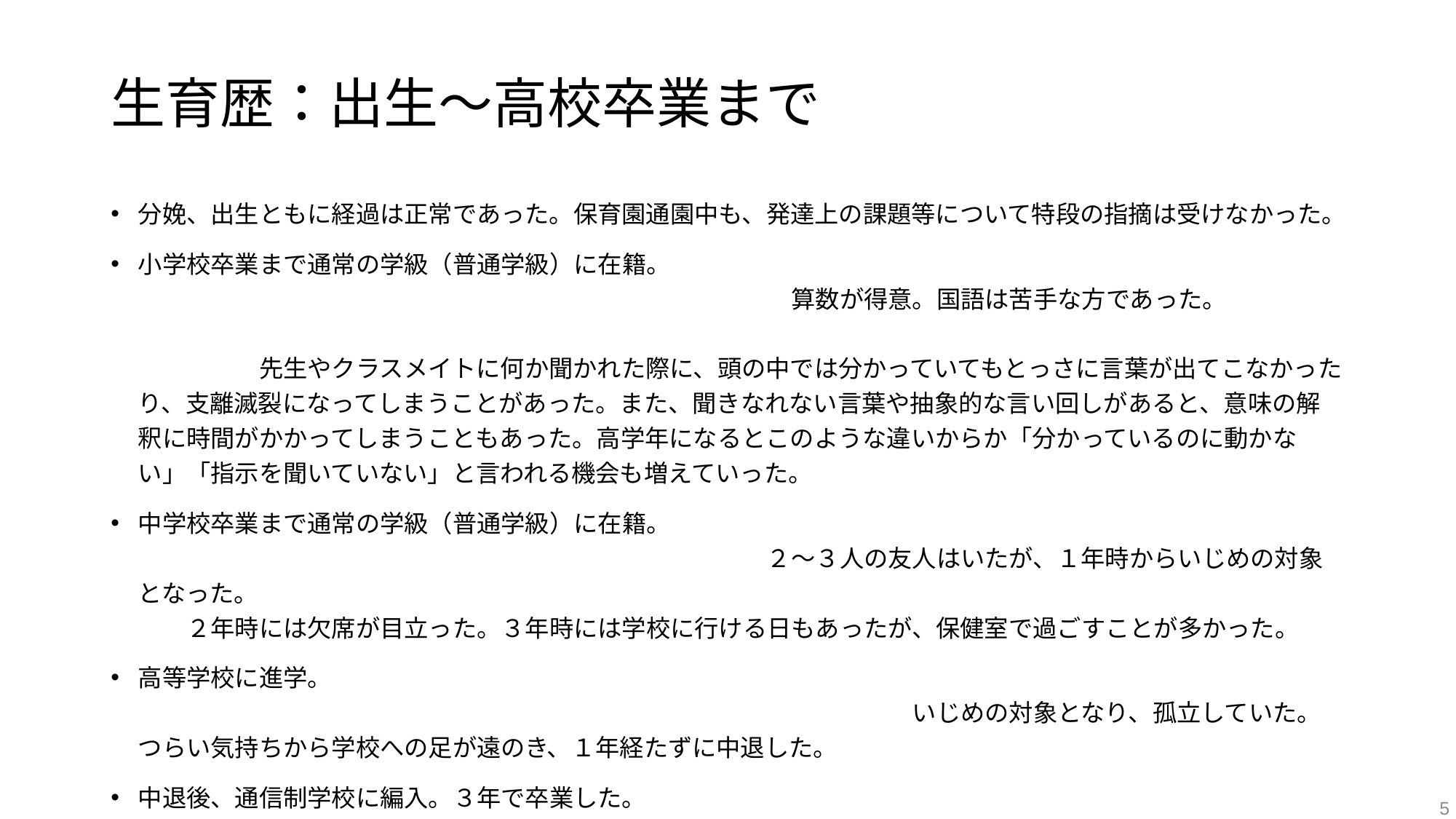

# 生育歴：出生～高校卒業まで
分娩、出生ともに経過は正常であった。保育園通園中も、発達上の課題等について特段の指摘は受けなかった。
小学校卒業まで通常の学級（普通学級）に在籍。　　　　　　　　　　　　　　　　　　　　　　　　　　　　　　　　　　　　　　　　　　　　　　　　　　　　　　算数が得意。国語は苦手な方であった。　　　　　　　　　　　　　　　　　　　　　　　　　　　　　　　　　　　　　　　　　　　　　　　　　　　　　　　　　　先生やクラスメイトに何か聞かれた際に、頭の中では分かっていてもとっさに言葉が出てこなかったり、支離滅裂になってしまうことがあった。また、聞きなれない言葉や抽象的な言い回しがあると、意味の解釈に時間がかかってしまうこともあった。高学年になるとこのような違いからか「分かっているのに動かない」「指示を聞いていない」と言われる機会も増えていった。
中学校卒業まで通常の学級（普通学級）に在籍。 　　　　　　　　　　　　　　　　　　　　　　　　　　　　　　　　　　　　　　　　　　　　　　　　　　　　　２～３人の友人はいたが、１年時からいじめの対象となった。　　　　　　　　　　　　　　　　　　　　　　　　　　　　　　　　　　　　　　　　　　　　　　２年時には欠席が目立った。３年時には学校に行ける日もあったが、保健室で過ごすことが多かった。
高等学校に進学。　　　　　　　　　　　　　　　　　　　　　　　　　　　　　　　　　　　　　　　　　　　　　　　　　　　　　　　　　　　　　　　　　　　　　　　　　いじめの対象となり、孤立していた。つらい気持ちから学校への足が遠のき、１年経たずに中退した。
中退後、通信制学校に編入。３年で卒業した。
卒業後はそのまま自宅で過ごす。
学齢期には、医療機関の受診や専門機関への相談はなく、福祉サービスの利用もなかった。

5